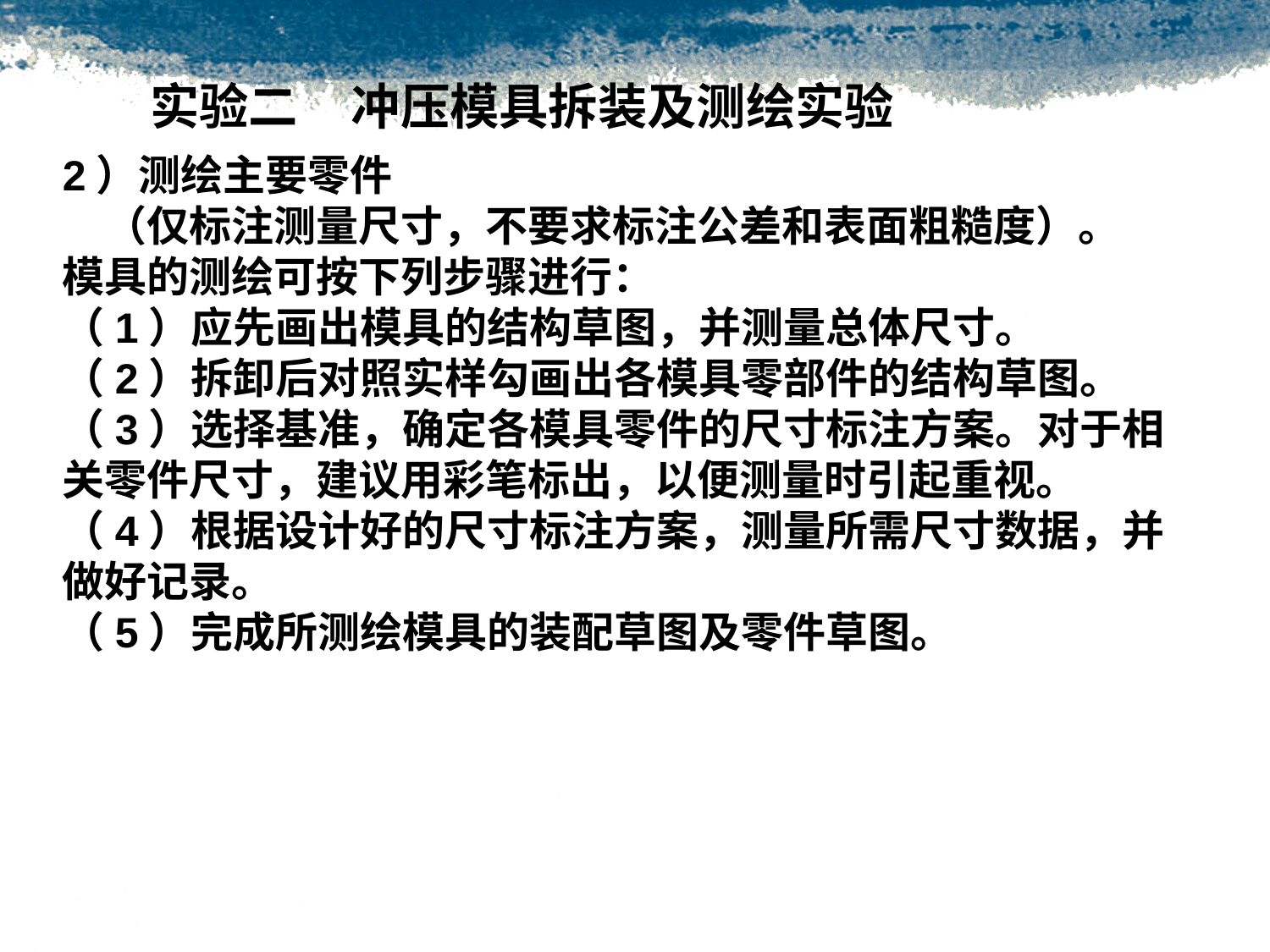

#
实验二	冲压模具拆装及测绘实验
2）测绘主要零件  （仅标注测量尺寸，不要求标注公差和表面粗糙度）。
模具的测绘可按下列步骤进行：
（1）应先画出模具的结构草图，并测量总体尺寸。
（2）拆卸后对照实样勾画出各模具零部件的结构草图。
（3）选择基准，确定各模具零件的尺寸标注方案。对于相关零件尺寸，建议用彩笔标出，以便测量时引起重视。
（4）根据设计好的尺寸标注方案，测量所需尺寸数据，并做好记录。
（5）完成所测绘模具的装配草图及零件草图。